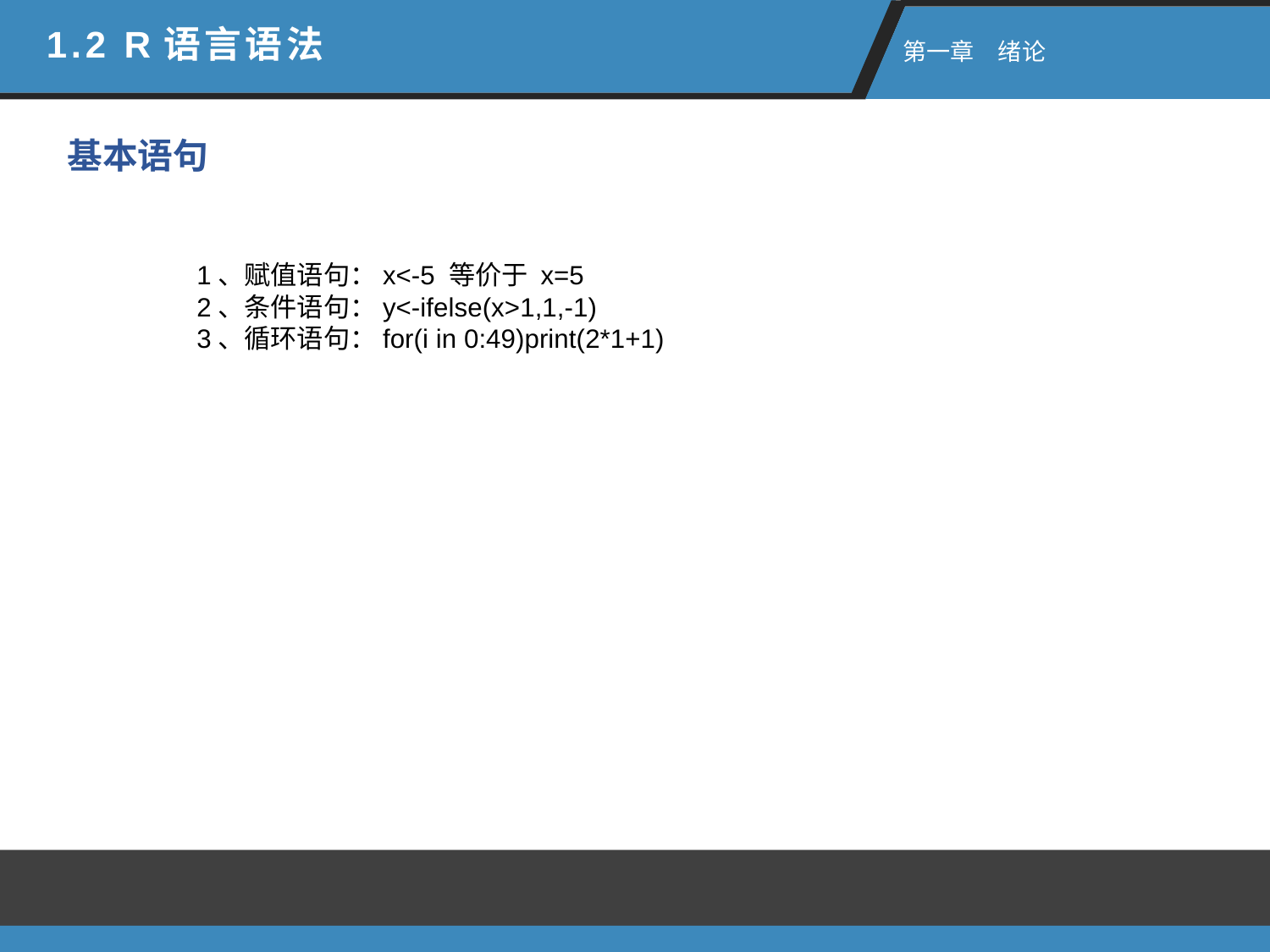

1.2 R语言语法
  第一章　绪论
基本语句
1、赋值语句：x<-5 等价于 x=5
2、条件语句：y<-ifelse(x>1,1,-1)
3、循环语句：for(i in 0:49)print(2*1+1)